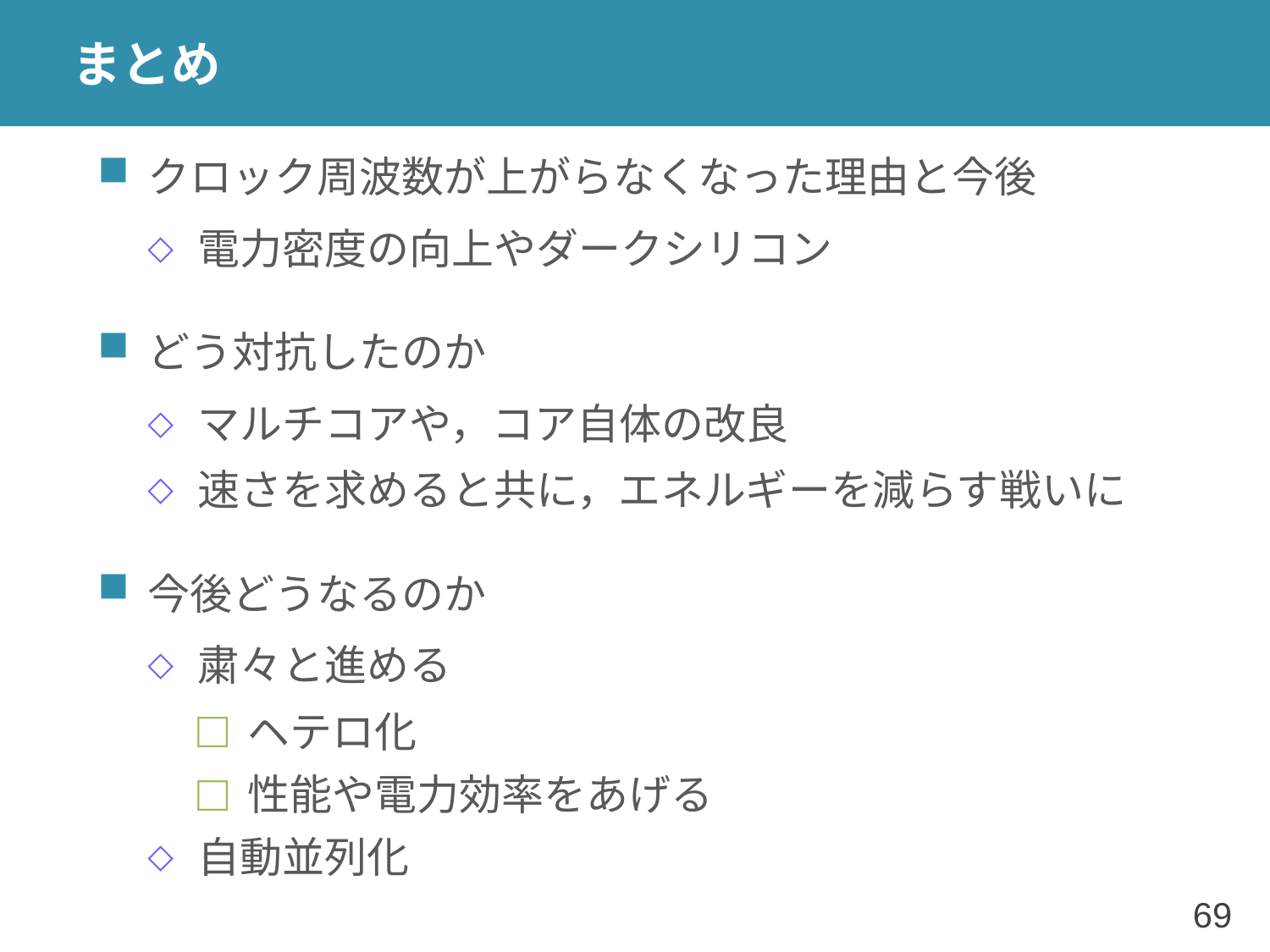

# まとめ
クロック周波数が上がらなくなった理由と今後
電力密度の向上やダークシリコン
どう対抗したのか
マルチコアや，コア自体の改良
速さを求めると共に，エネルギーを減らす戦いに
今後どうなるのか
粛々と進める
ヘテロ化
性能や電力効率をあげる
自動並列化